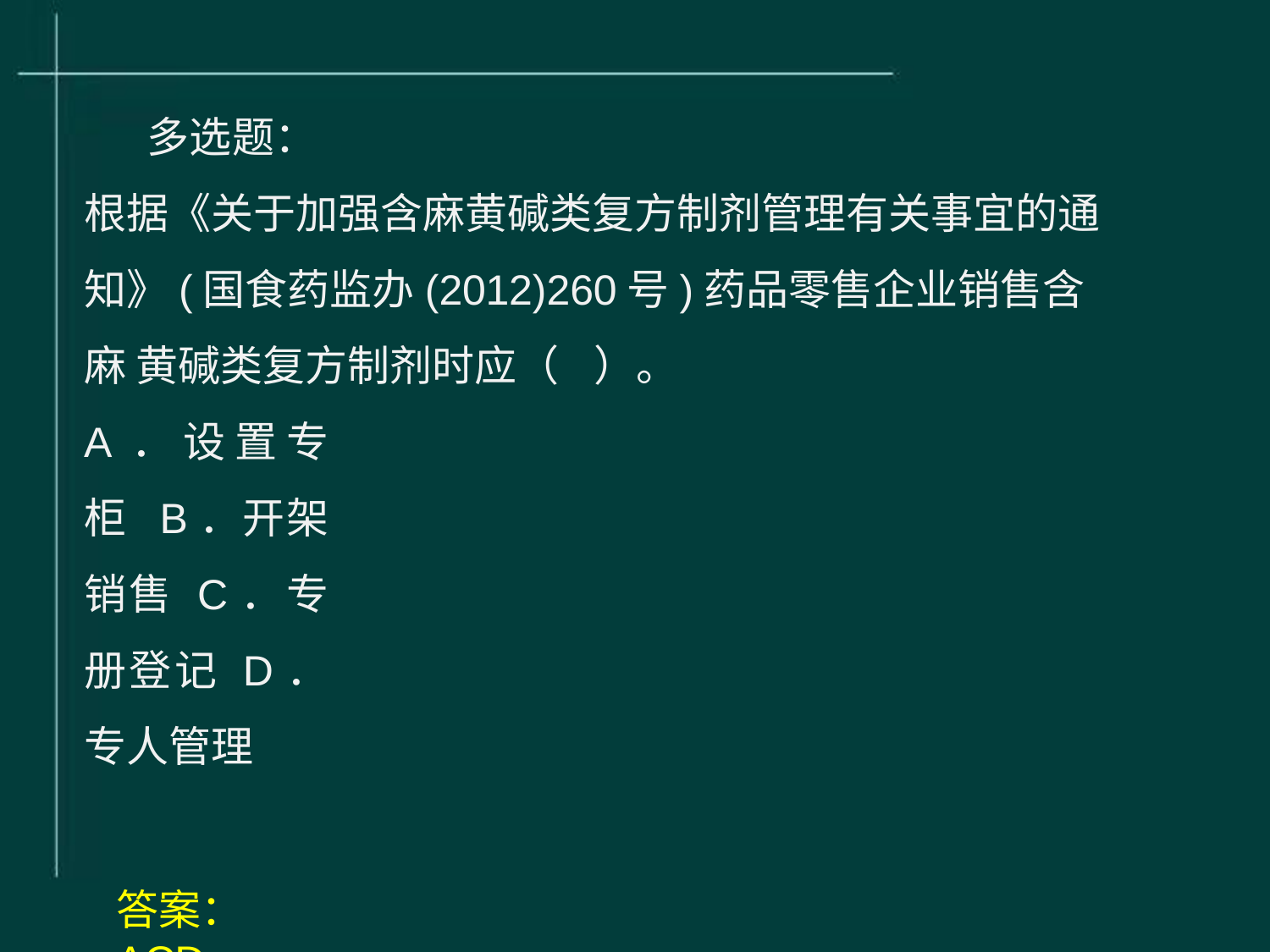

多选题：
根据《关于加强含麻黄碱类复方制剂管理有关事宜的通 知》(国食药监办(2012)260号)药品零售企业销售含麻 黄碱类复方制剂时应（	）。
A．设置专柜  B．开架销售 C．专册登记 D．专人管理

答案：ACD